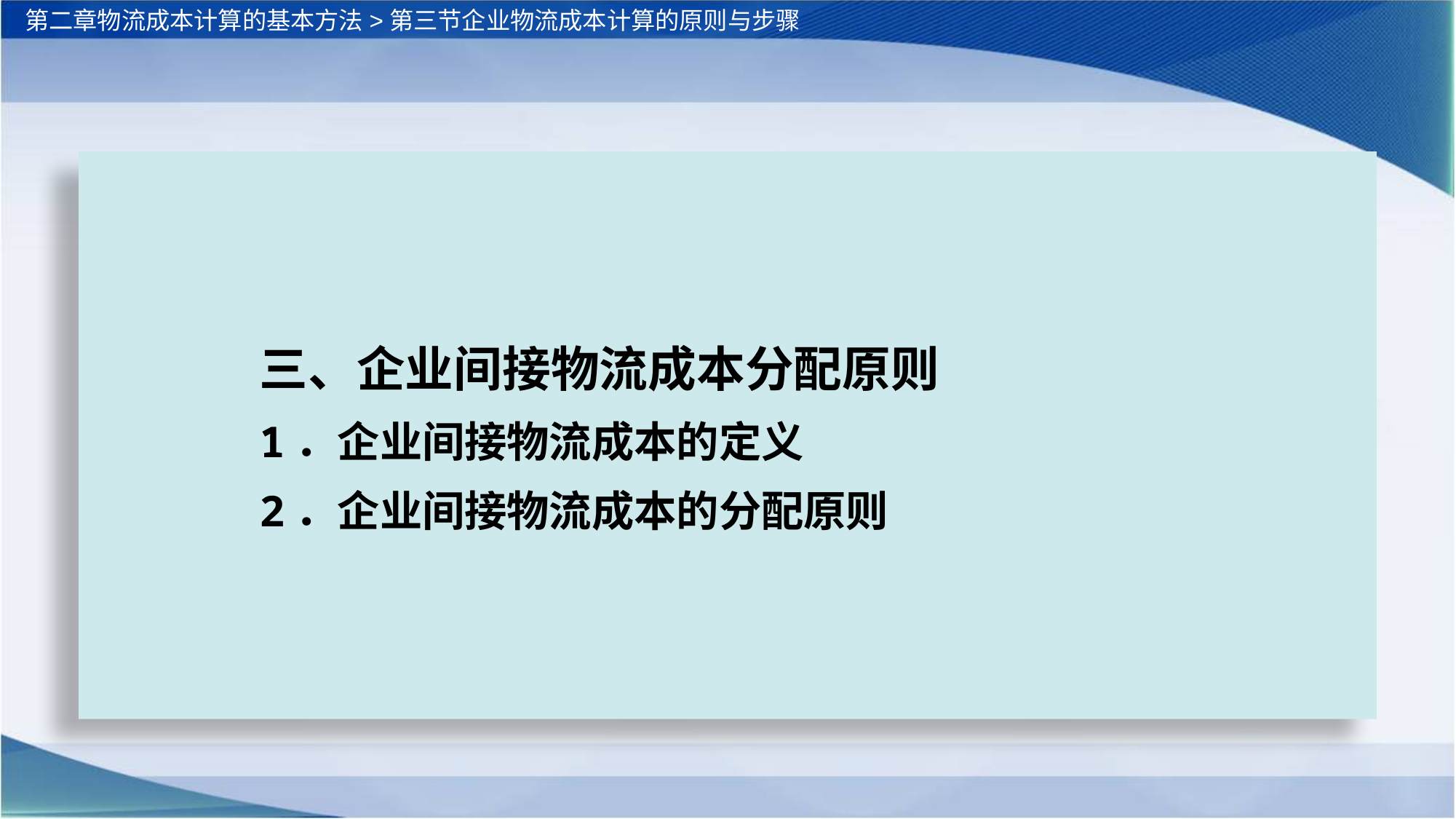

第二章物流成本计算的基本方法>第三节企业物流成本计算的原则与步骤
三、企业间接物流成本分配原则
1．企业间接物流成本的定义
2．企业间接物流成本的分配原则